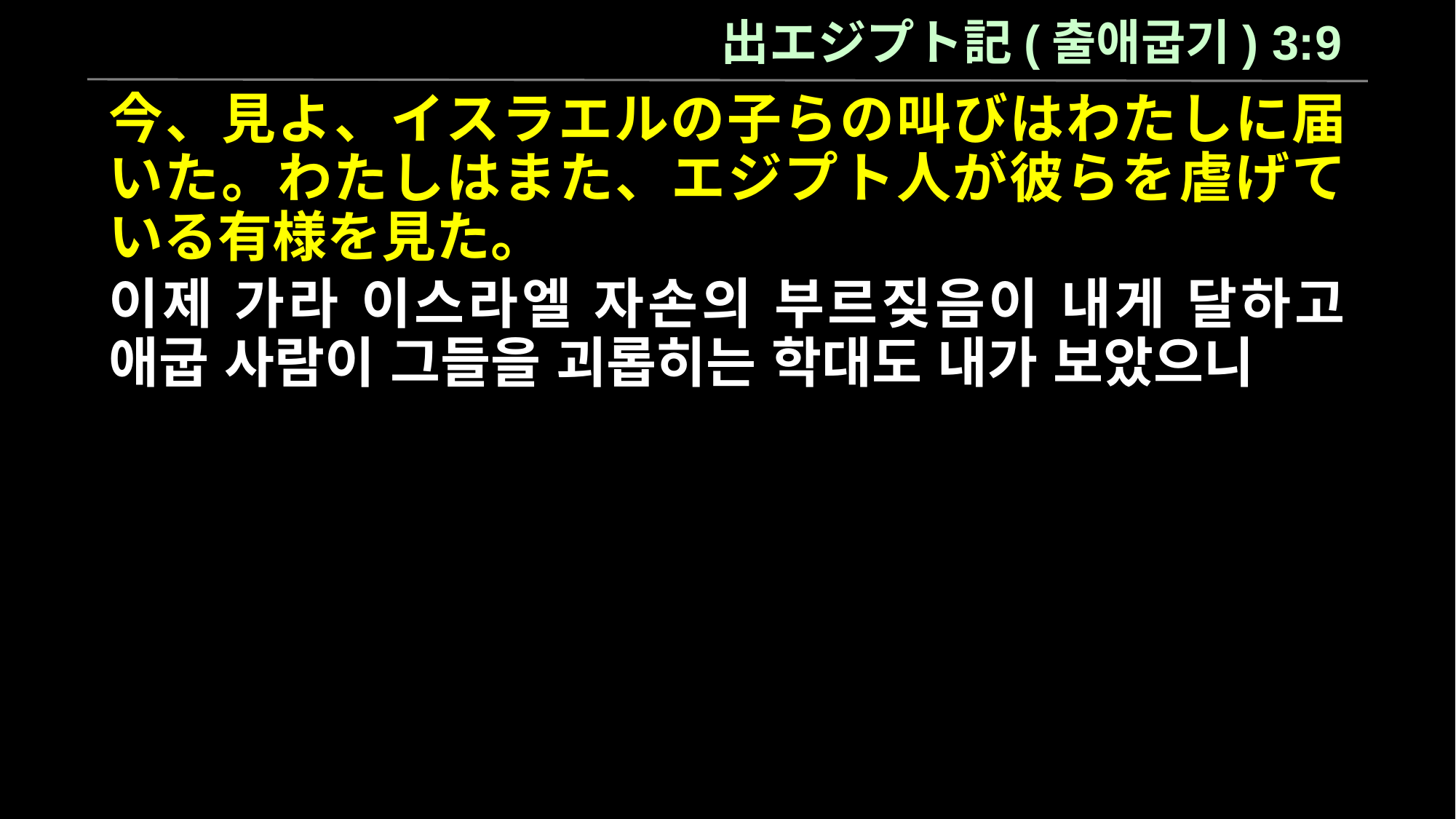

出エジプト記(출애굽기) 3:9

今、見よ、イスラエルの子らの叫びはわたしに届いた。わたしはまた、エジプト人が彼らを虐げている有様を見た。
이제 가라 이스라엘 자손의 부르짖음이 내게 달하고 애굽 사람이 그들을 괴롭히는 학대도 내가 보았으니